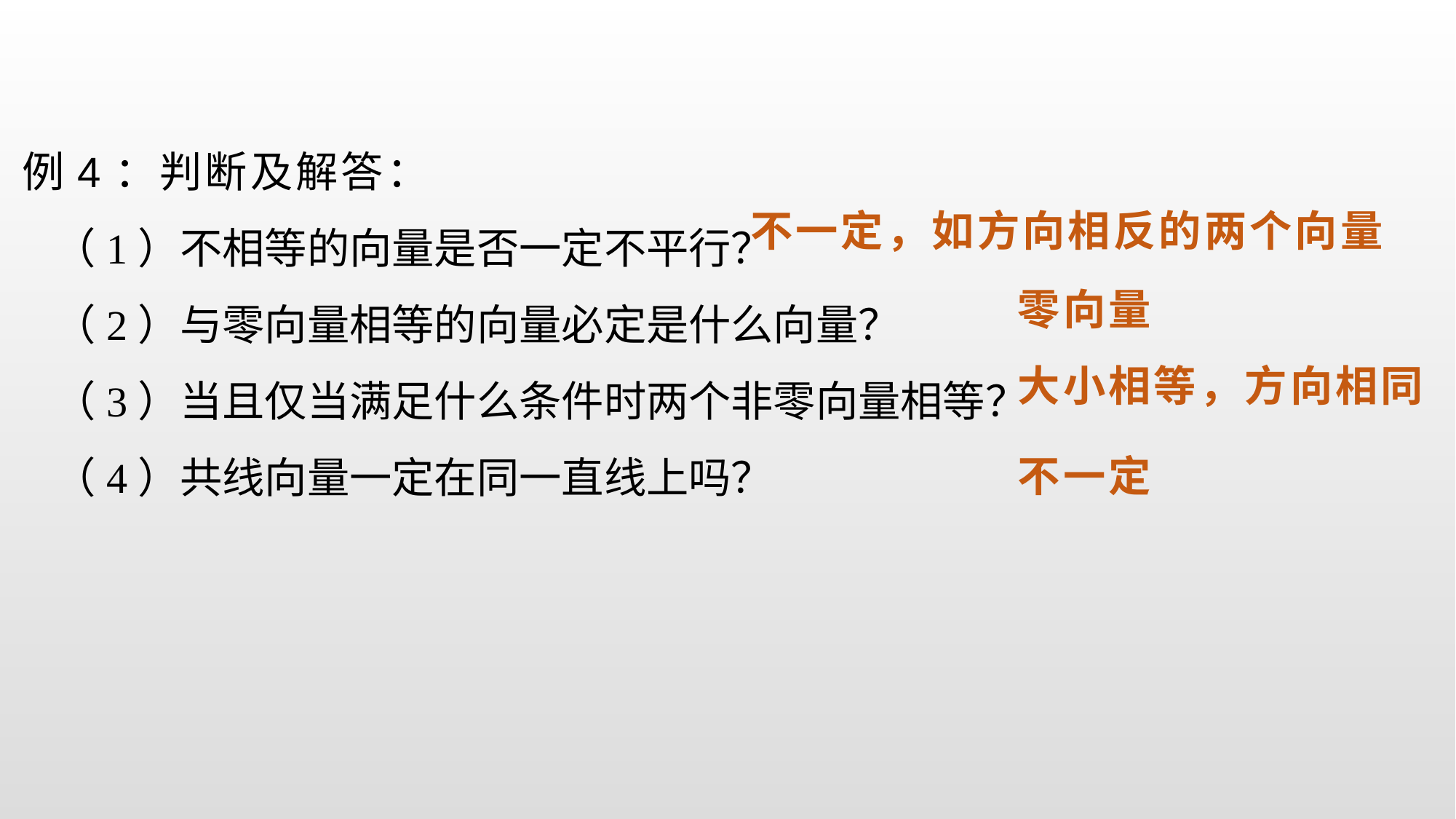

例4：判断及解答：
（1）不相等的向量是否一定不平行？
（2）与零向量相等的向量必定是什么向量？
（3）当且仅当满足什么条件时两个非零向量相等？
（4）共线向量一定在同一直线上吗？
# 不一定，如方向相反的两个向量
零向量
大小相等，方向相同
不一定